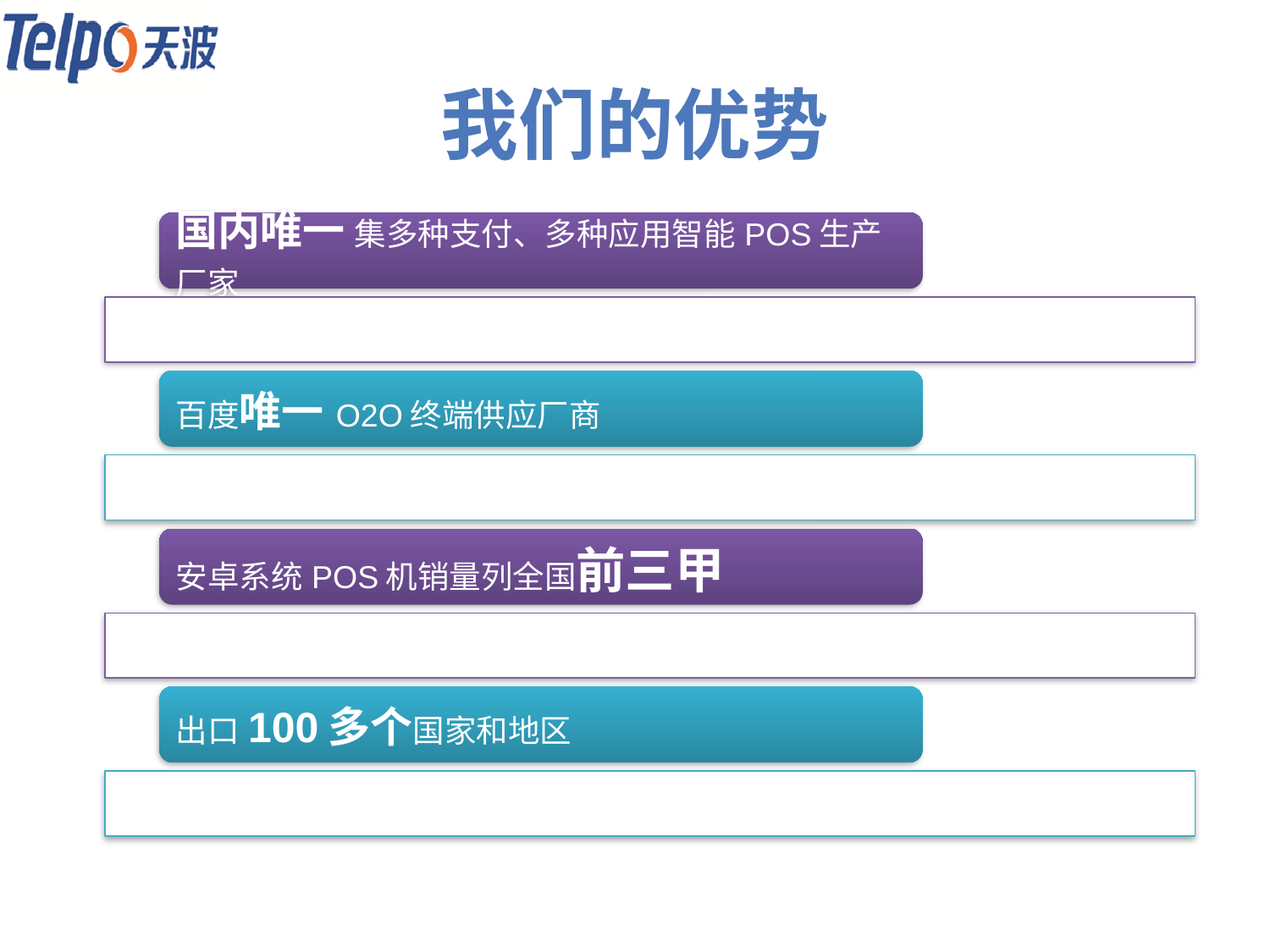

我们的优势
国内唯一 集多种支付、多种应用智能POS生产厂家
百度唯一O2O终端供应厂商
出口100多个国家和地区
安卓系统POS机销量列全国前三甲